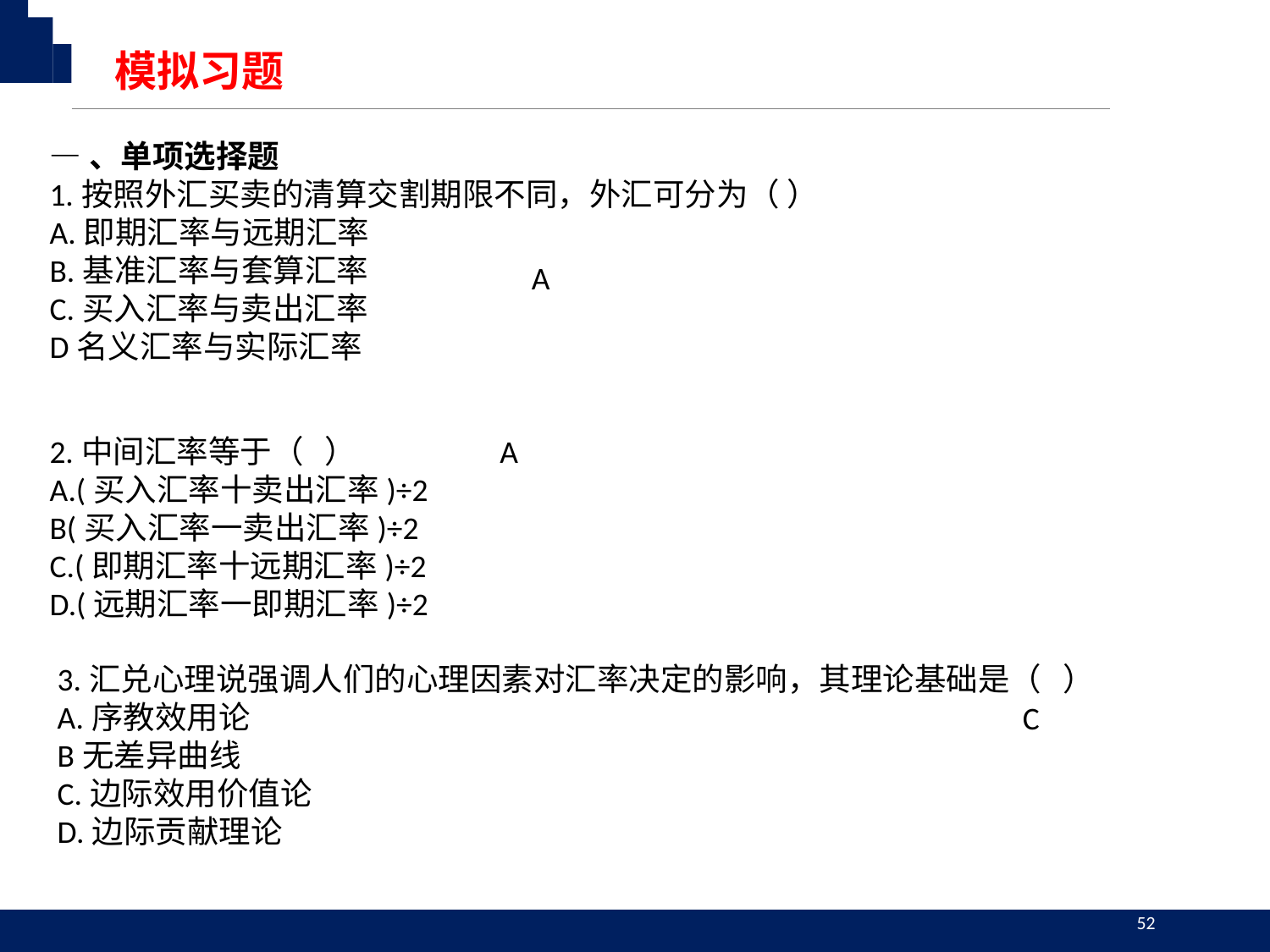

模拟习题
—、单项选择题
1.按照外汇买卖的清算交割期限不同，外汇可分为（ ）
A.即期汇率与远期汇率
B.基准汇率与套算汇率
C.买入汇率与卖出汇率
D名义汇率与实际汇率
A
2.中间汇率等于（   ）
A.(买入汇率十卖出汇率)÷2
B(买入汇率一卖出汇率)÷2
C.(即期汇率十远期汇率)÷2
D.(远期汇率一即期汇率)÷2
A
3.汇兑心理说强调人们的心理因素对汇率决定的影响，其理论基础是（   ）
A.序教效用论
B无差异曲线
C.边际效用价值论
D.边际贡献理论
C
52